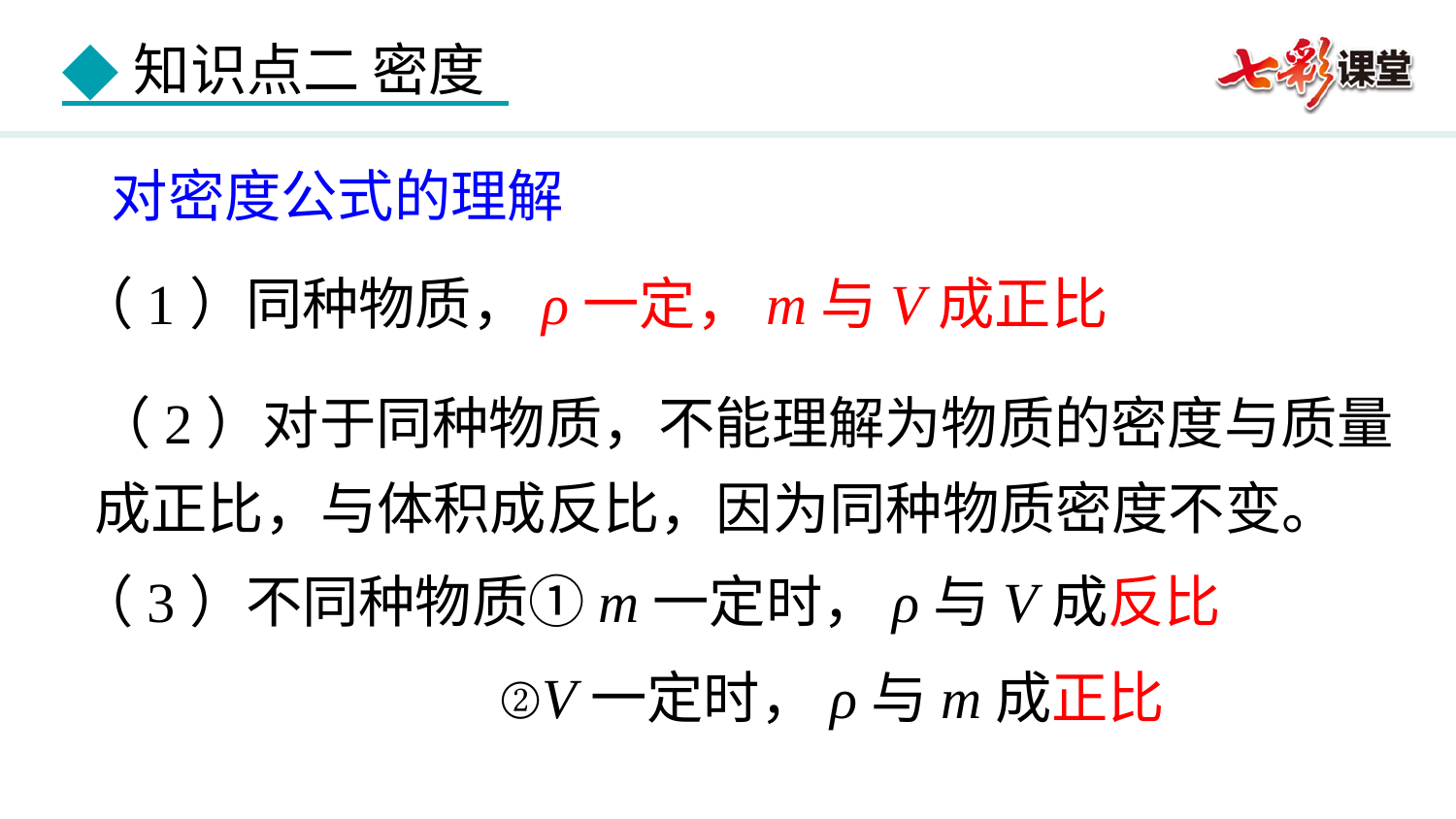

对密度公式的理解
（1）同种物质，ρ一定，m与V成正比
（2）对于同种物质，不能理解为物质的密度与质量成正比，与体积成反比，因为同种物质密度不变。
（3）不同种物质①m一定时，ρ与V成反比
                              ②V一定时，ρ与m成正比